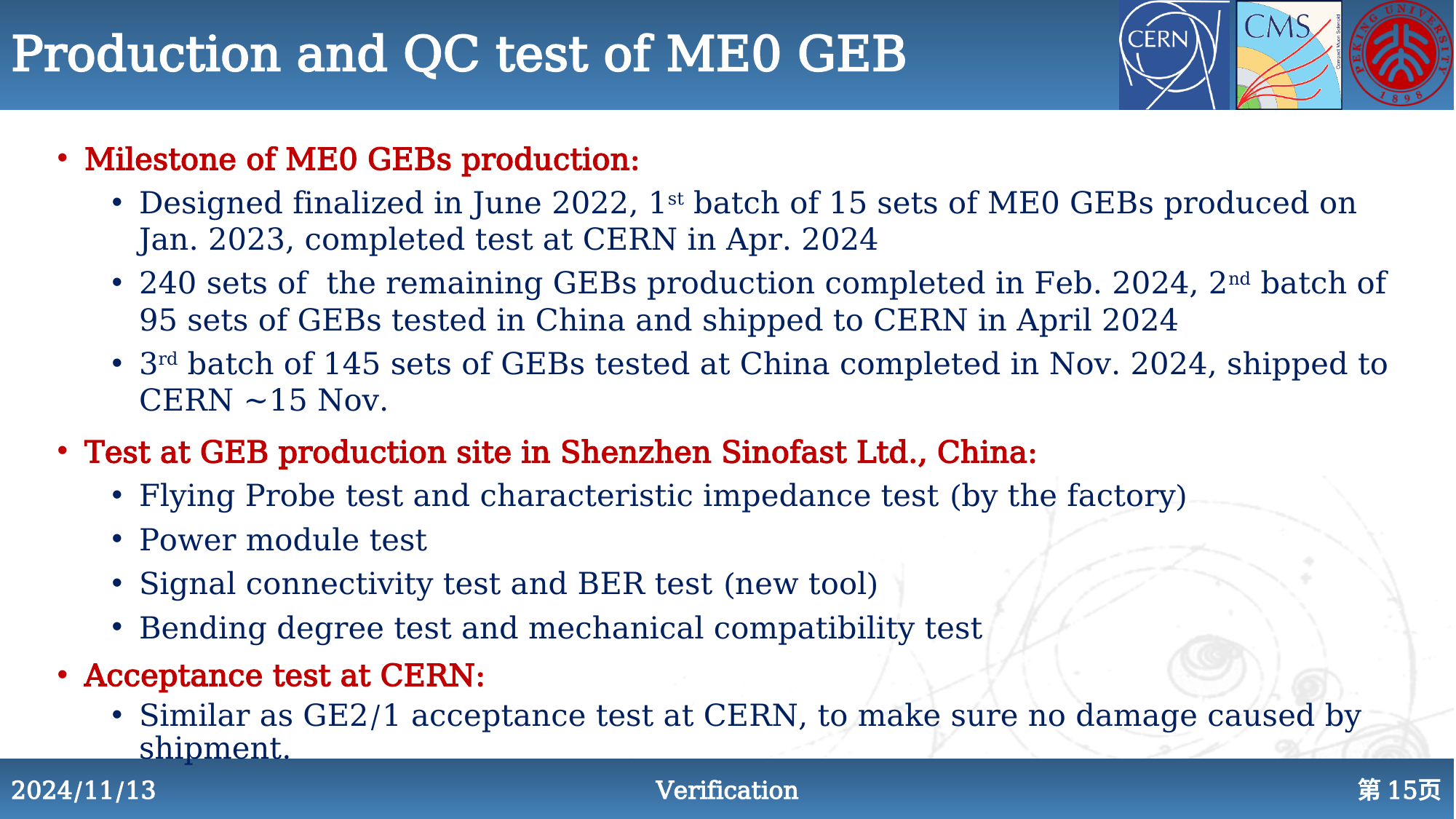

# Production and QC test of ME0 GEB
Milestone of ME0 GEBs production:
Designed finalized in June 2022, 1st batch of 15 sets of ME0 GEBs produced on Jan. 2023, completed test at CERN in Apr. 2024
240 sets of  the remaining GEBs production completed in Feb. 2024, 2nd batch of 95 sets of GEBs tested in China and shipped to CERN in April 2024
3rd batch of 145 sets of GEBs tested at China completed in Nov. 2024, shipped to CERN ~15 Nov.
Test at GEB production site in Shenzhen Sinofast Ltd., China:
Flying Probe test and characteristic impedance test (by the factory)
Power module test
Signal connectivity test and BER test (new tool)
Bending degree test and mechanical compatibility test
Acceptance test at CERN:
Similar as GE2/1 acceptance test at CERN, to make sure no damage caused by shipment.
2024/11/13
Verification
第15页